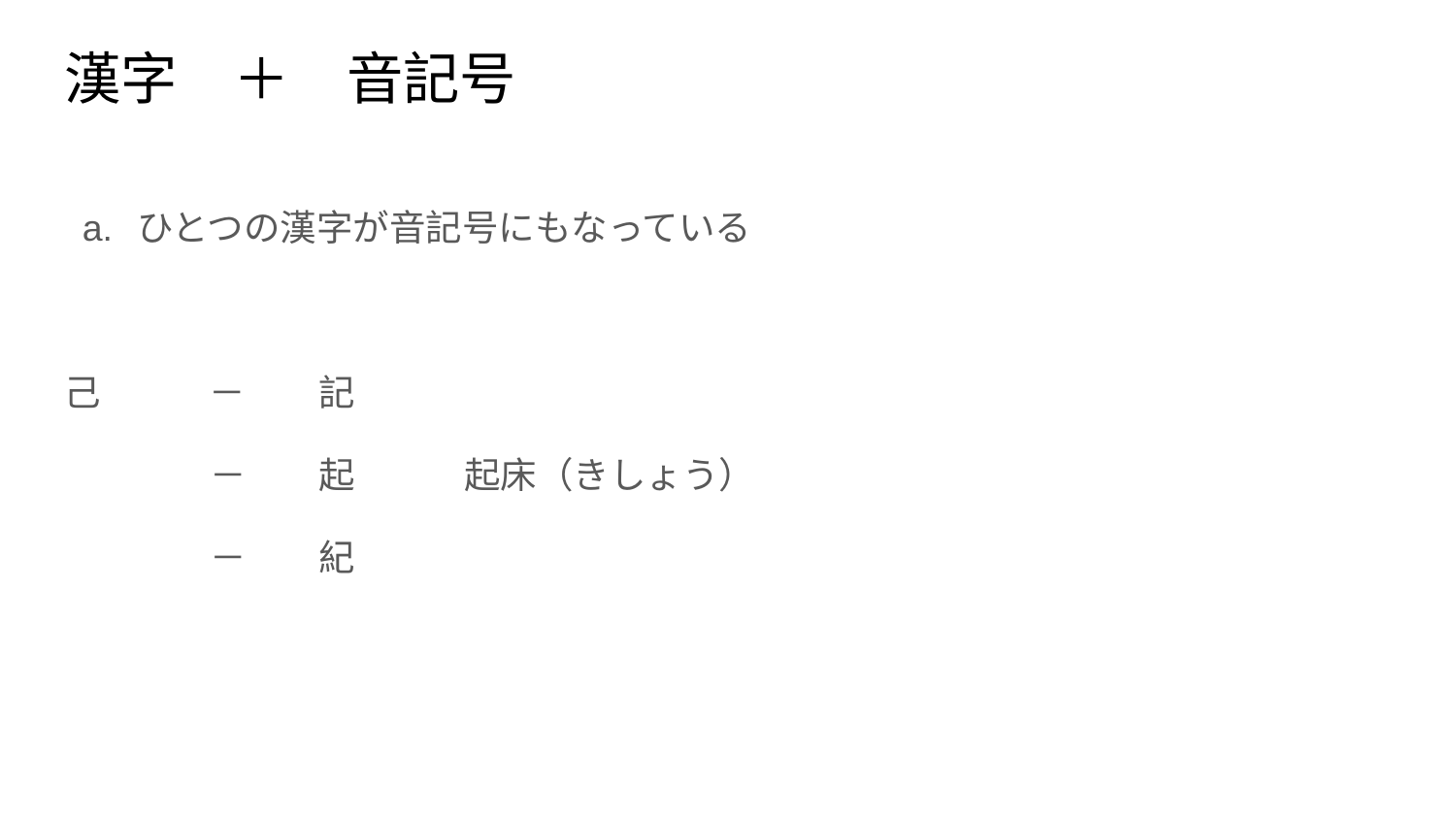

# 漢字　＋　音記号
ひとつの漢字が音記号にもなっている

己　　　－　　記
　　　　－　　起　　　起床（きしょう）
　　　　－　　紀